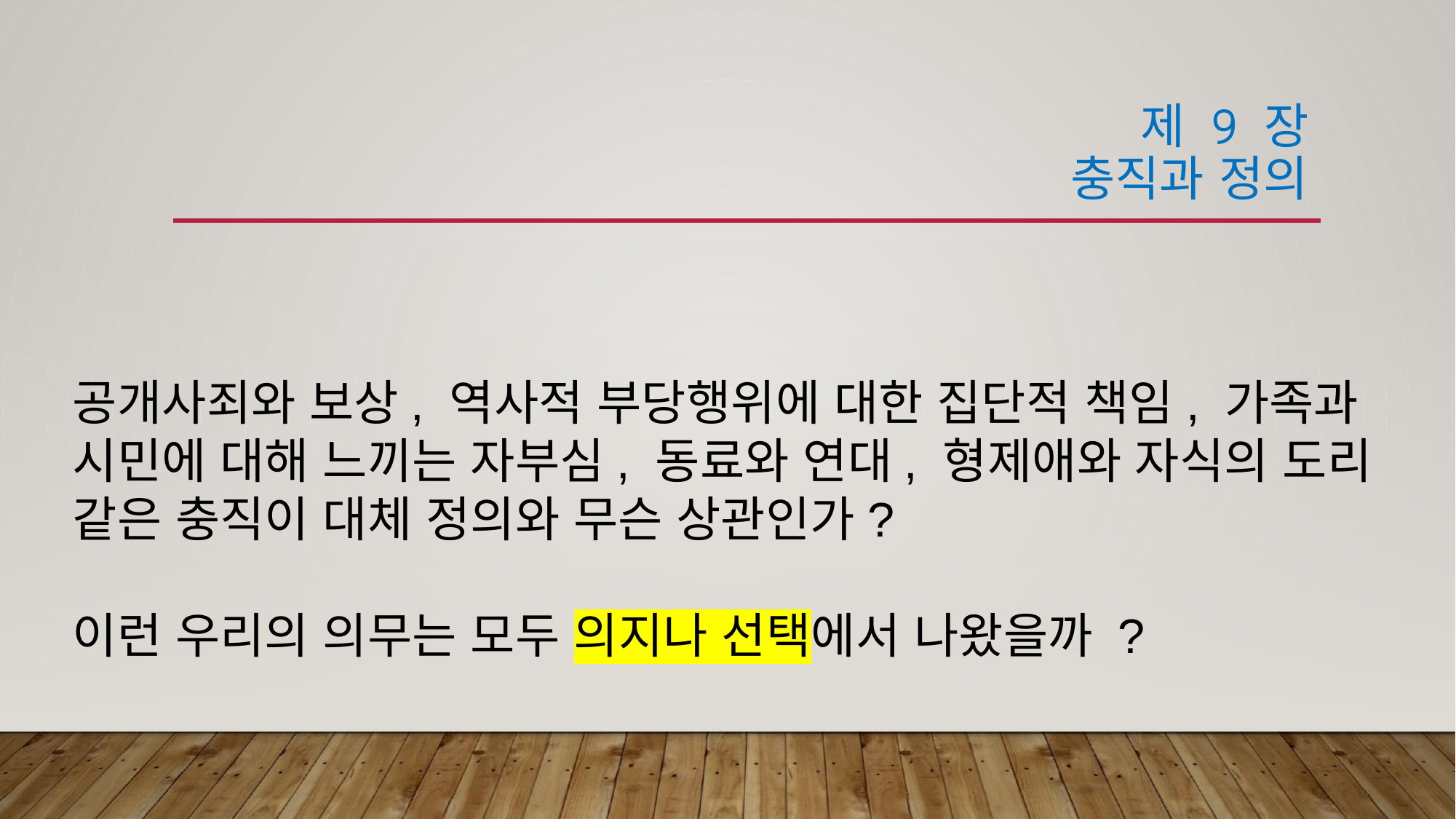

# 제 9 장 충직과 정의
공개사죄와 보상, 역사적 부당행위에 대한 집단적 책임, 가족과 시민에 대해 느끼는 자부심, 동료와 연대, 형제애와 자식의 도리 같은 충직이 대체 정의와 무슨 상관인가?

이런 우리의 의무는 모두 의지나 선택에서 나왔을까 ?